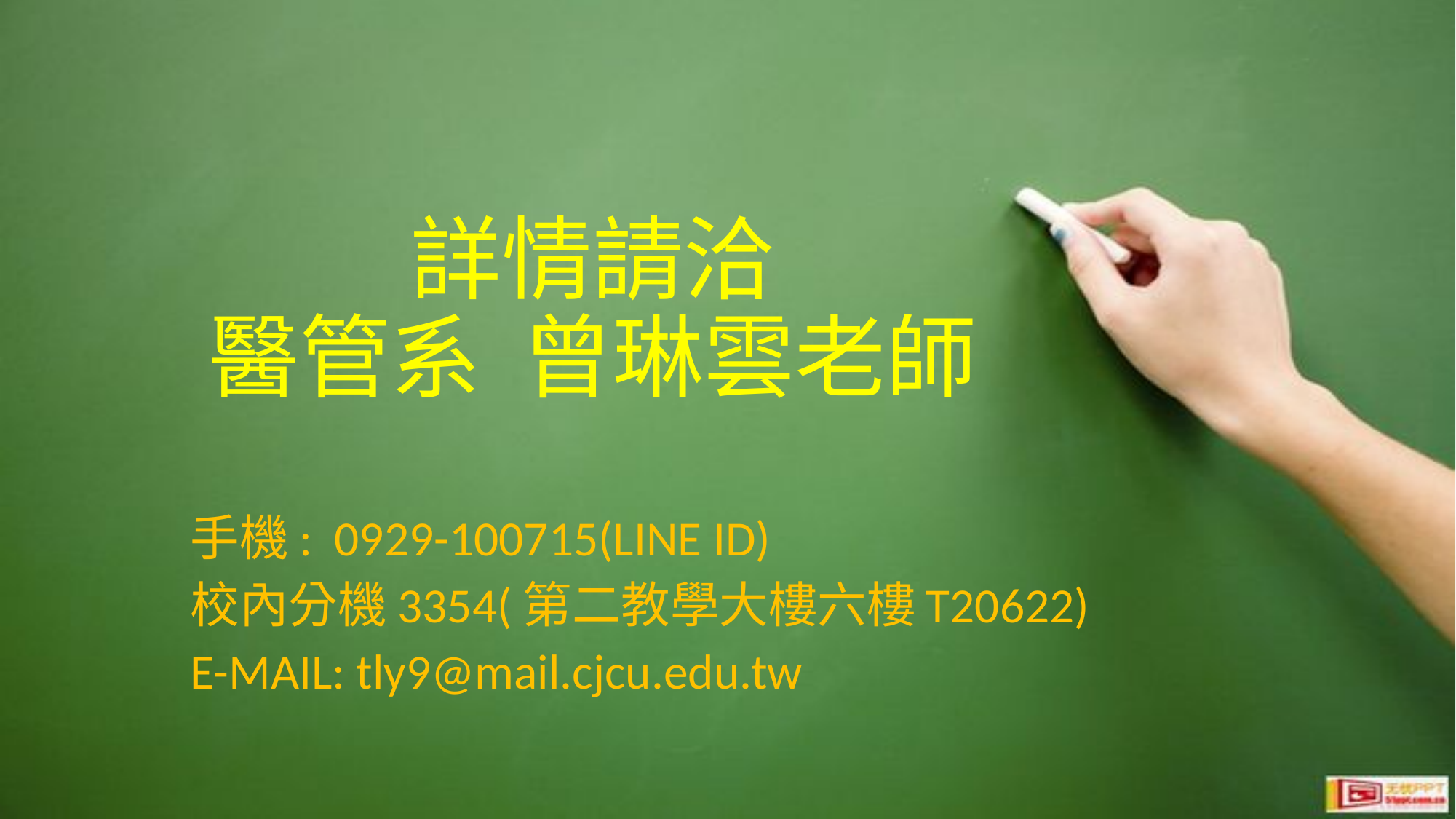

# 詳情請洽 醫管系  曾琳雲老師
手機:  0929-100715(LINE ID)
校內分機3354(第二教學大樓六樓T20622)
E-MAIL: tly9@mail.cjcu.edu.tw